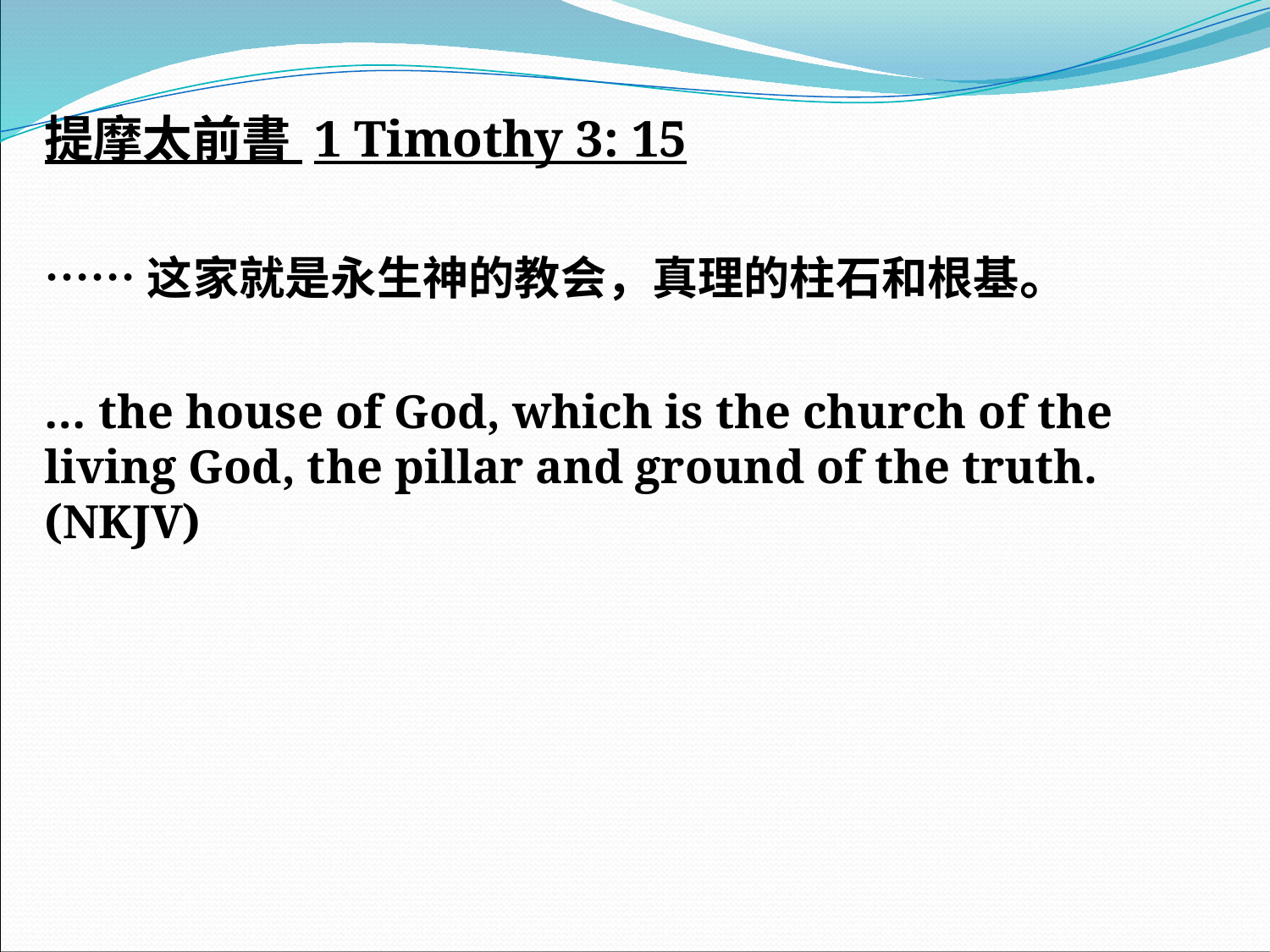

#

提摩太前書 1 Timothy 3: 15

……这家就是永生神的教会，真理的柱石和根基。

… the house of God, which is the church of the living God, the pillar and ground of the truth. (NKJV)